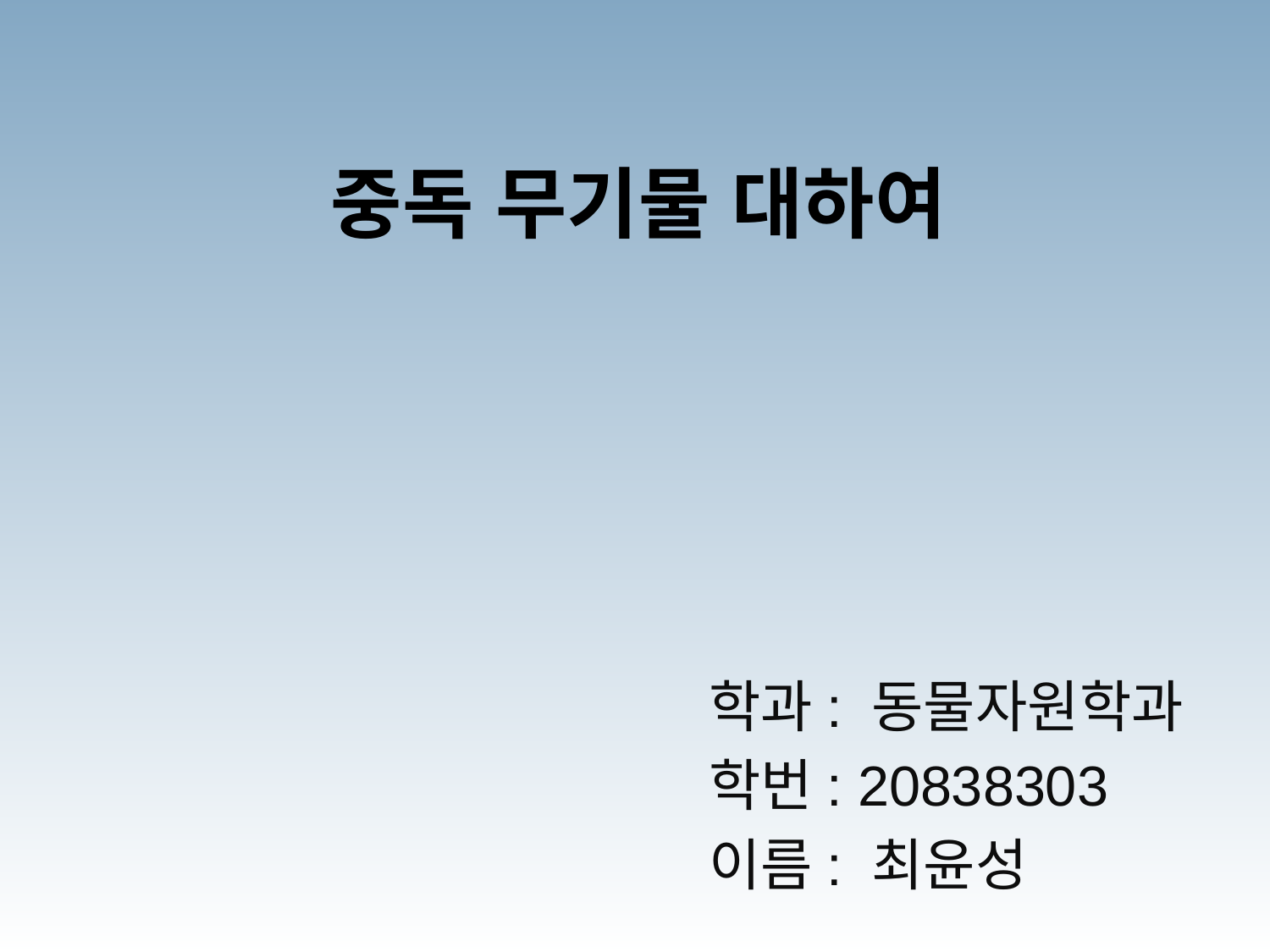

# 중독 무기물 대하여
                   학과: 동물자원학과
                   학번: 20838303
                   이름: 최윤성